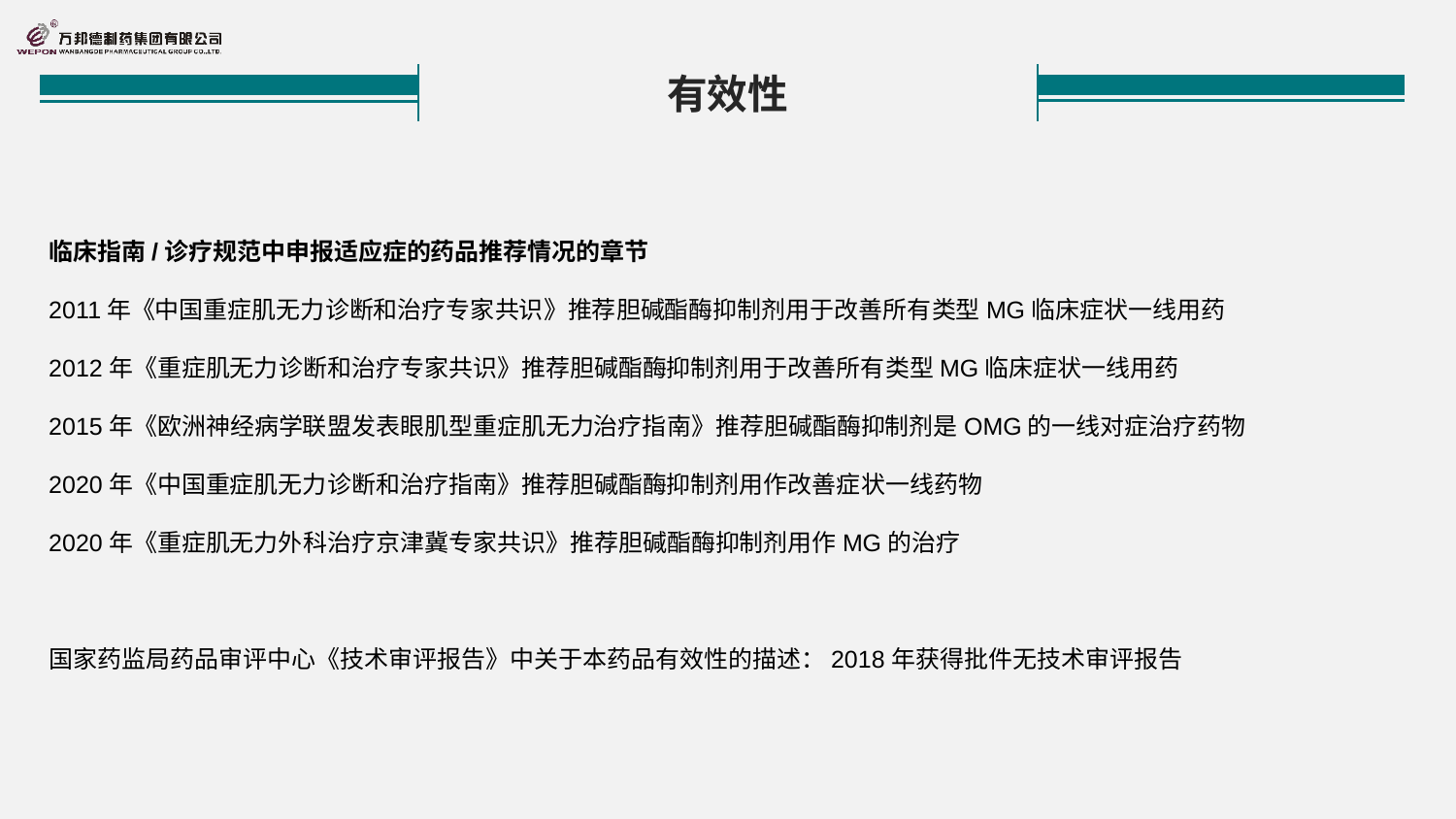

有效性
临床指南/诊疗规范中申报适应症的药品推荐情况的章节
2011年《中国重症肌无力诊断和治疗专家共识》推荐胆碱酯酶抑制剂用于改善所有类型MG临床症状一线用药
2012年《重症肌无力诊断和治疗专家共识》推荐胆碱酯酶抑制剂用于改善所有类型MG临床症状一线用药
2015年《欧洲神经病学联盟发表眼肌型重症肌无力治疗指南》推荐胆碱酯酶抑制剂是OMG的一线对症治疗药物
2020年《中国重症肌无力诊断和治疗指南》推荐胆碱酯酶抑制剂用作改善症状一线药物
2020年《重症肌无力外科治疗京津冀专家共识》推荐胆碱酯酶抑制剂用作MG的治疗

国家药监局药品审评中心《技术审评报告》中关于本药品有效性的描述：2018年获得批件无技术审评报告